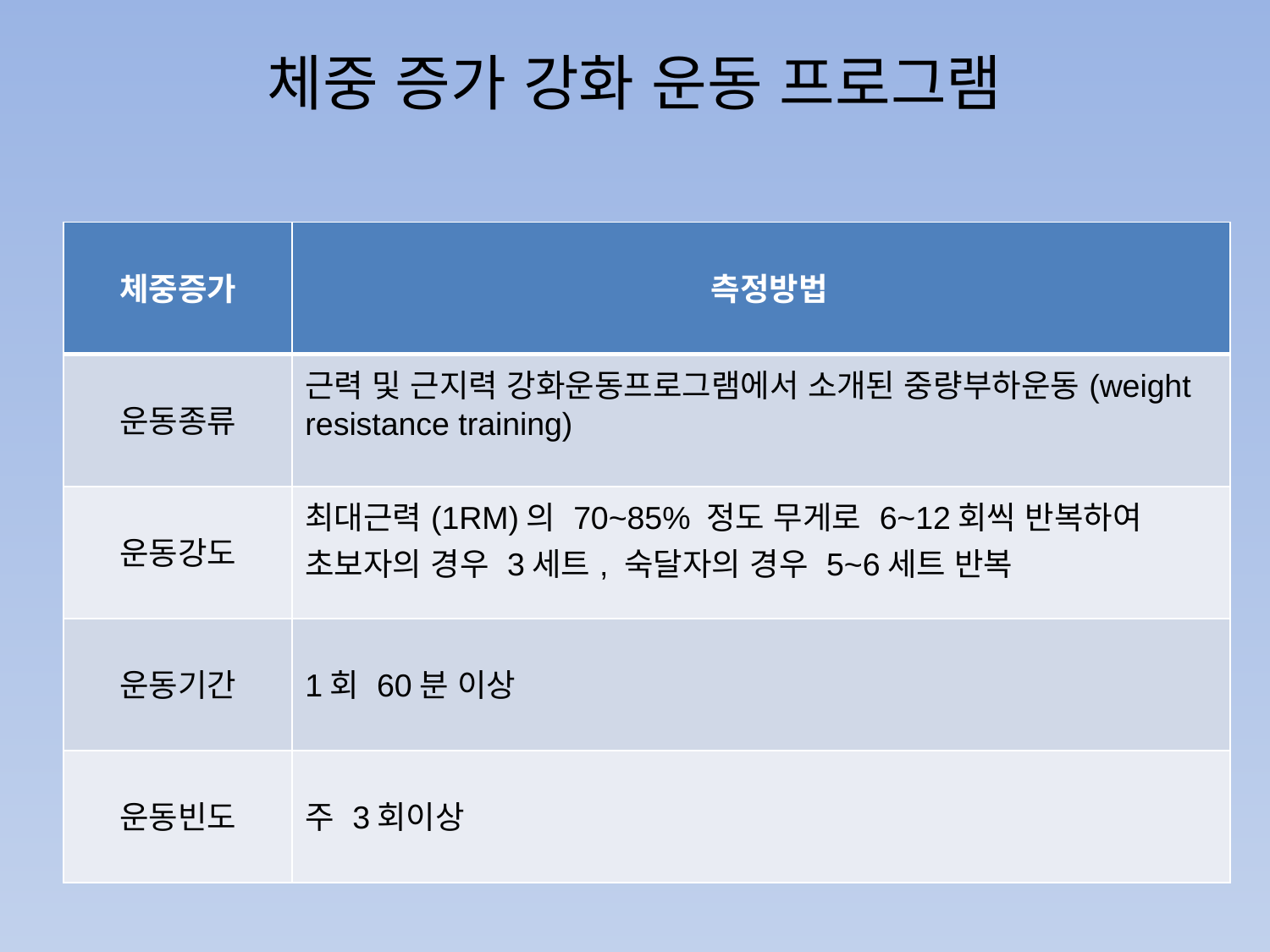

# 체중 증가 강화 운동 프로그램
| 체중증가 | 측정방법 |
| --- | --- |
| 운동종류 | 근력 및 근지력 강화운동프로그램에서 소개된 중량부하운동(weight resistance training) |
| 운동강도 | 최대근력(1RM)의 70~85% 정도 무게로 6~12회씩 반복하여 초보자의 경우 3세트, 숙달자의 경우 5~6세트 반복 |
| 운동기간 | 1회 60분 이상 |
| 운동빈도 | 주 3회이상 |